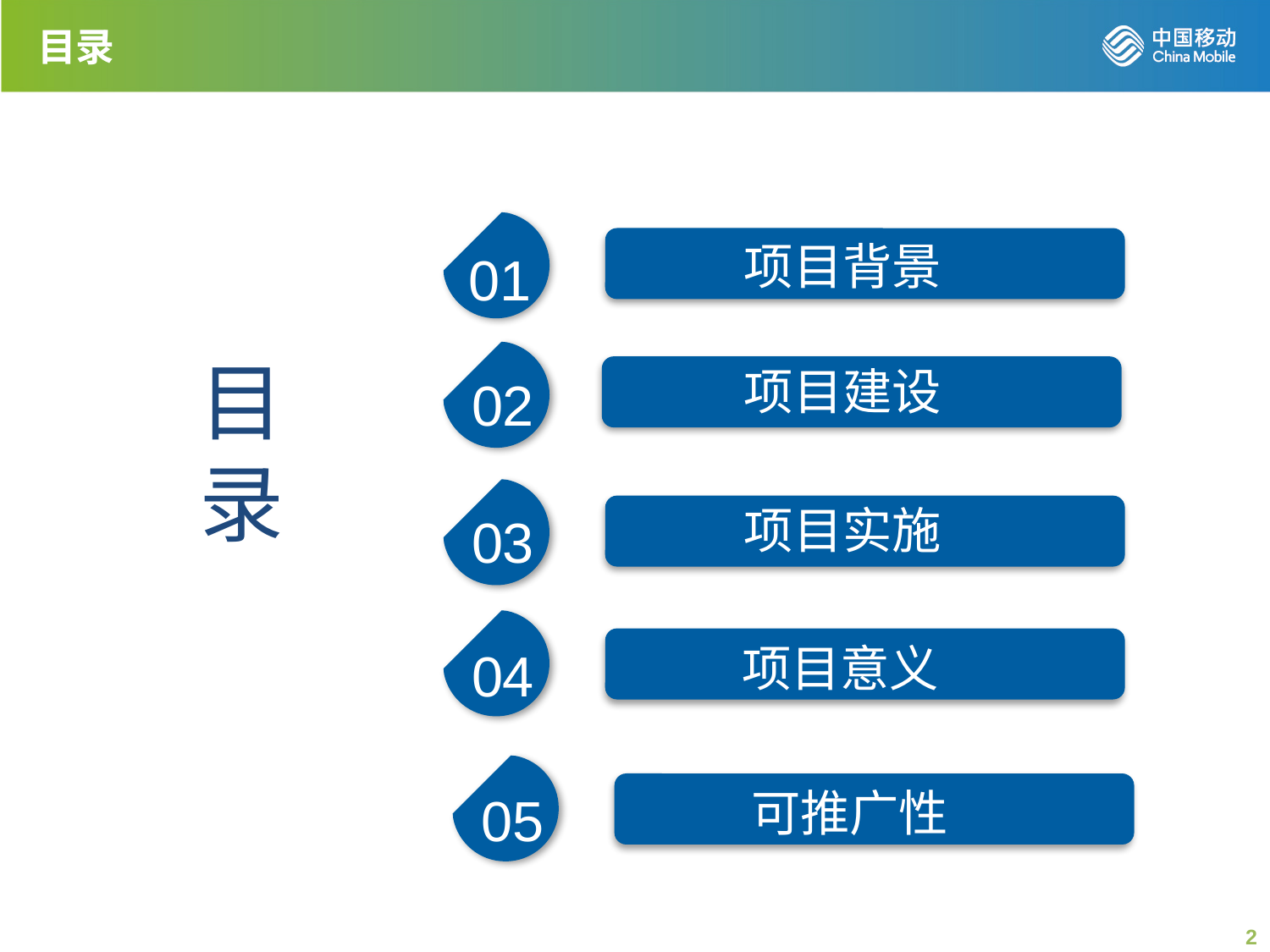

目录
项目背景

01
目
录
项目建设

02
项目实施

03

04

项目意义

05

可推广性